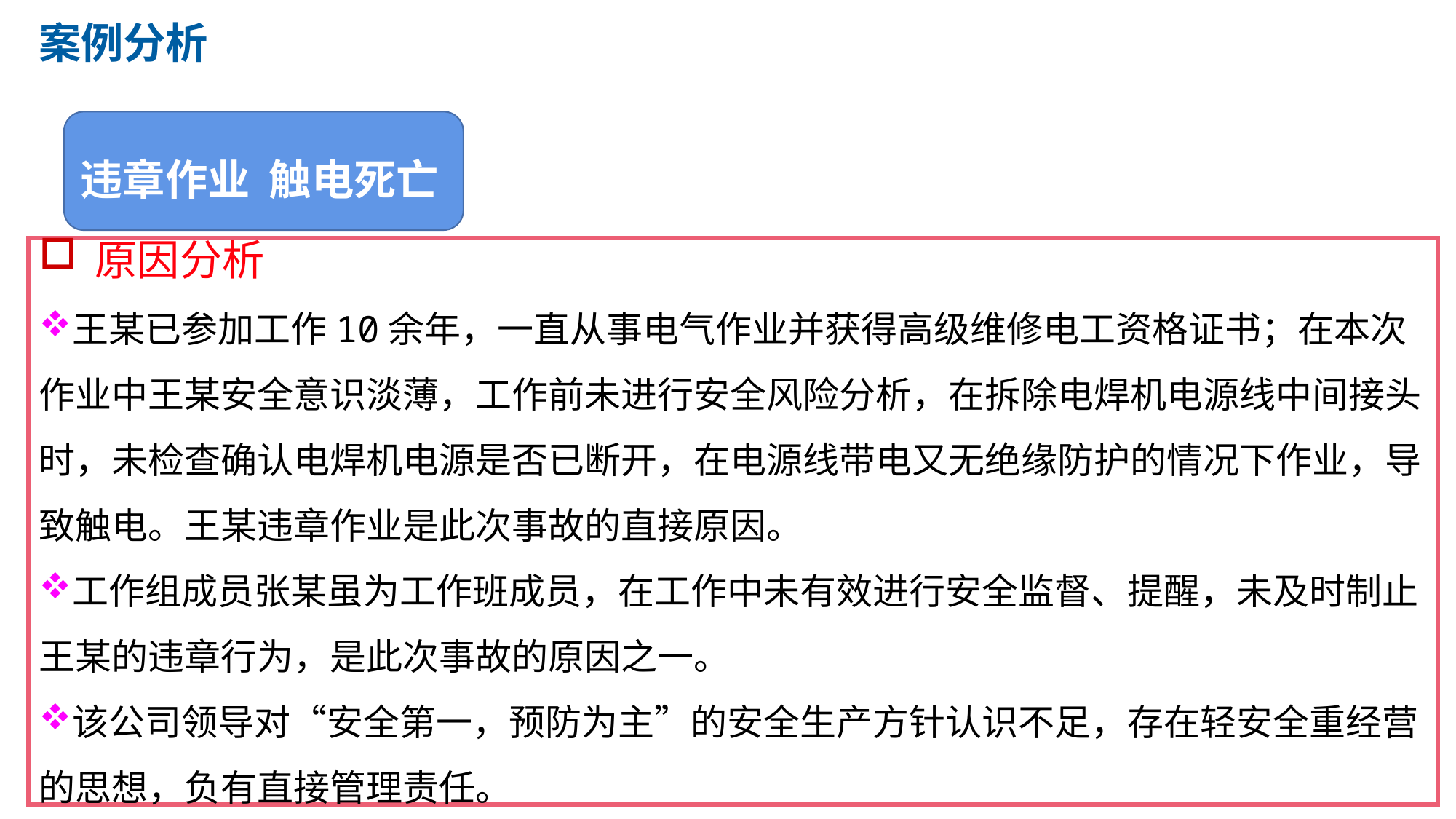

案例分析
违章作业  触电死亡
原因分析
王某已参加工作10余年，一直从事电气作业并获得高级维修电工资格证书；在本次作业中王某安全意识淡薄，工作前未进行安全风险分析，在拆除电焊机电源线中间接头时，未检查确认电焊机电源是否已断开，在电源线带电又无绝缘防护的情况下作业，导致触电。王某违章作业是此次事故的直接原因。
工作组成员张某虽为工作班成员，在工作中未有效进行安全监督、提醒，未及时制止王某的违章行为，是此次事故的原因之一。
该公司领导对“安全第一，预防为主”的安全生产方针认识不足，存在轻安全重经营的思想，负有直接管理责任。